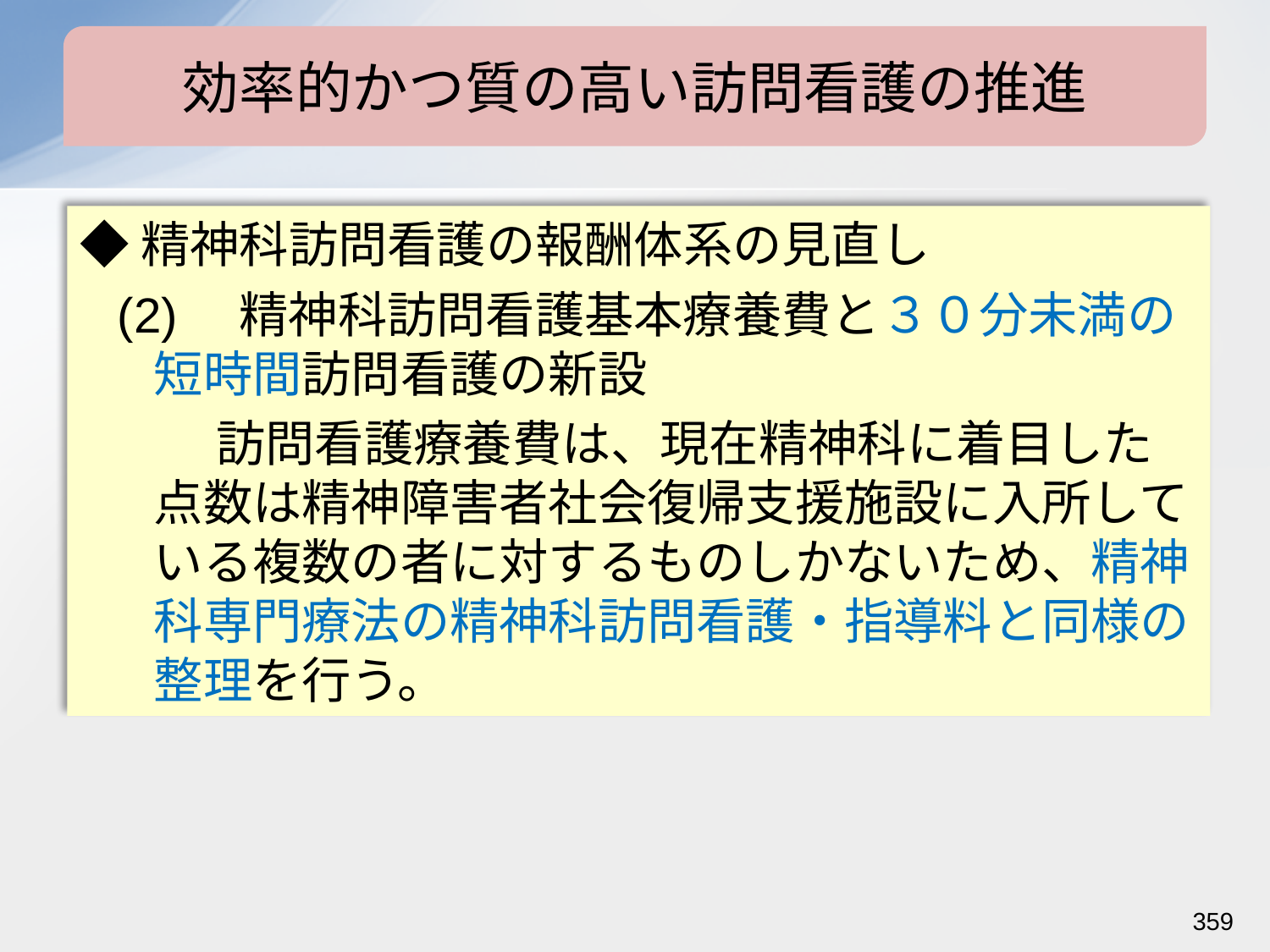

効率的かつ質の高い訪問看護の推進
◆精神科訪問看護の報酬体系の見直し
(2)　精神科訪問看護基本療養費と３０分未満の短時間訪問看護の新設
　訪問看護療養費は、現在精神科に着目した点数は精神障害者社会復帰支援施設に入所している複数の者に対するものしかないため、精神科専門療法の精神科訪問看護・指導料と同様の整理を行う。
359